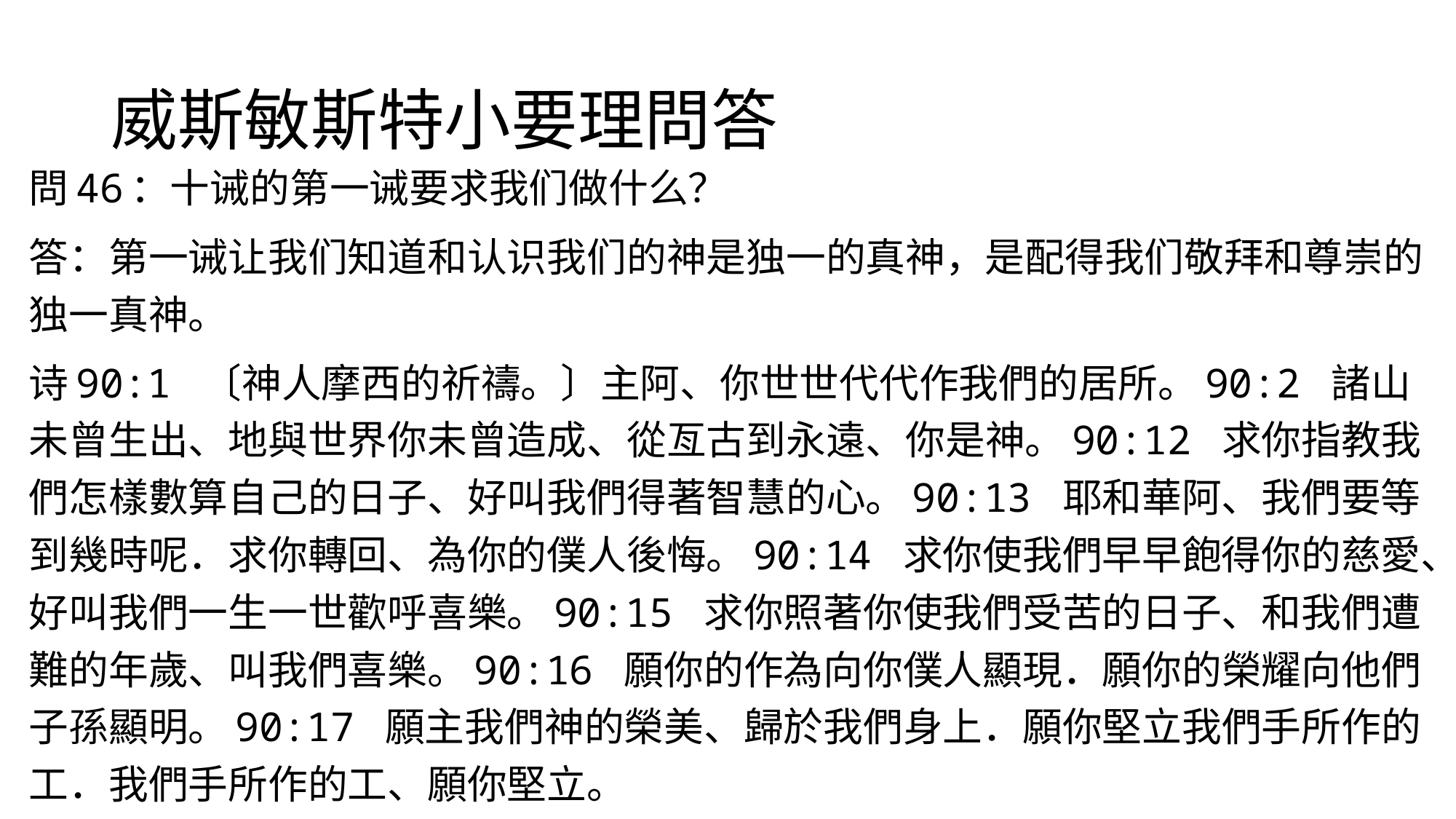

# 威斯敏斯特小要理問答
問46：十诫的第一诫要求我们做什么？
答：第一诫让我们知道和认识我们的神是独一的真神，是配得我们敬拜和尊崇的独一真神。
诗90:1 〔神人摩西的祈禱。〕主阿、你世世代代作我們的居所。90:2 諸山未曾生出、地與世界你未曾造成、從亙古到永遠、你是神。90:12 求你指教我們怎樣數算自己的日子、好叫我們得著智慧的心。90:13 耶和華阿、我們要等到幾時呢．求你轉回、為你的僕人後悔。90:14 求你使我們早早飽得你的慈愛、好叫我們一生一世歡呼喜樂。90:15 求你照著你使我們受苦的日子、和我們遭難的年歲、叫我們喜樂。90:16 願你的作為向你僕人顯現．願你的榮耀向他們子孫顯明。90:17 願主我們神的榮美、歸於我們身上．願你堅立我們手所作的工．我們手所作的工、願你堅立。